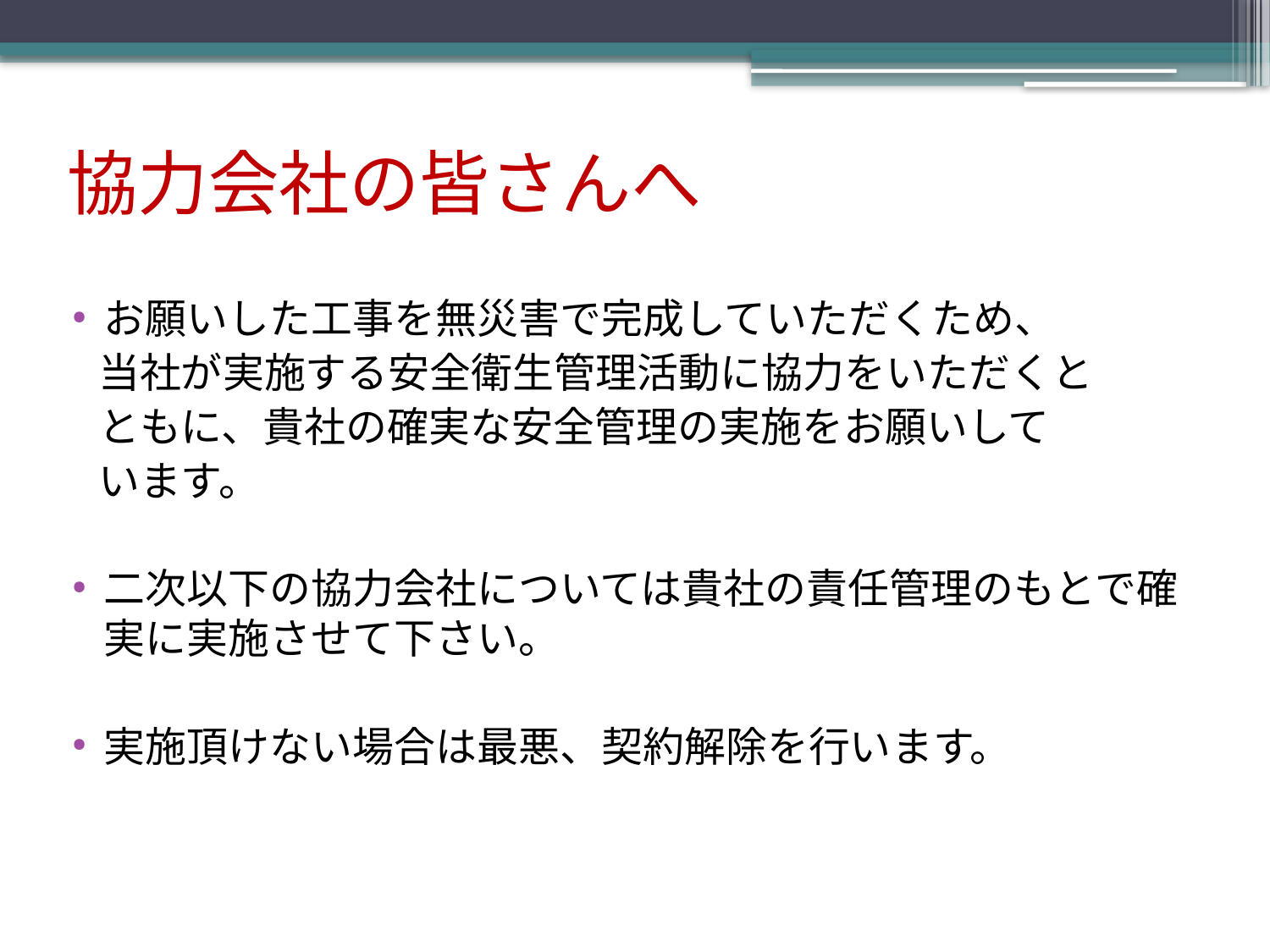

# 協力会社の皆さんへ
お願いした工事を無災害で完成していただくため、
  当社が実施する安全衛生管理活動に協力をいただくと
  ともに、貴社の確実な安全管理の実施をお願いして
  います。

二次以下の協力会社については貴社の責任管理のもとで確実に実施させて下さい。

実施頂けない場合は最悪、契約解除を行います。